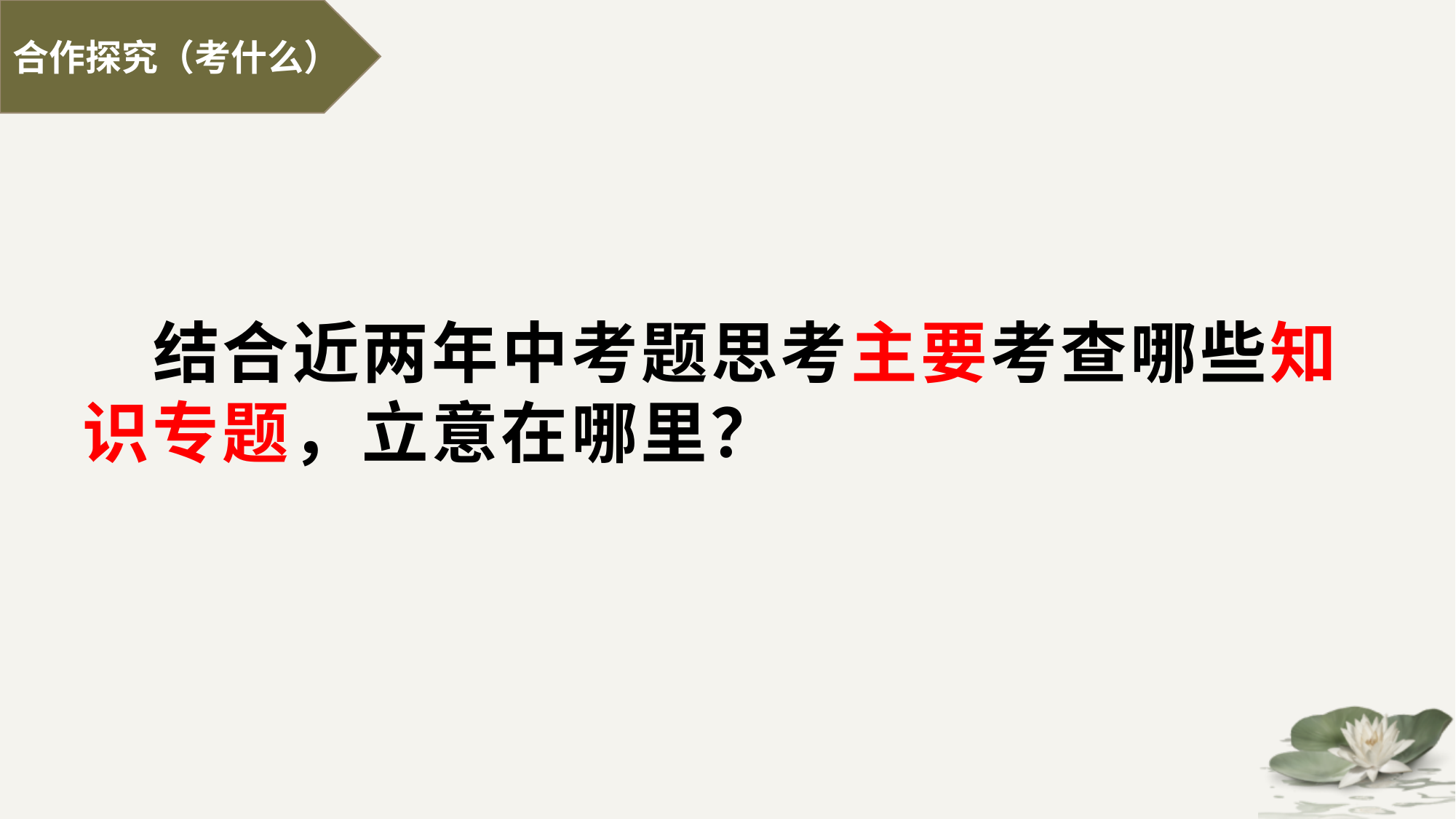

合作探究（考什么）
   结合近两年中考题思考主要考查哪些知识专题，立意在哪里？